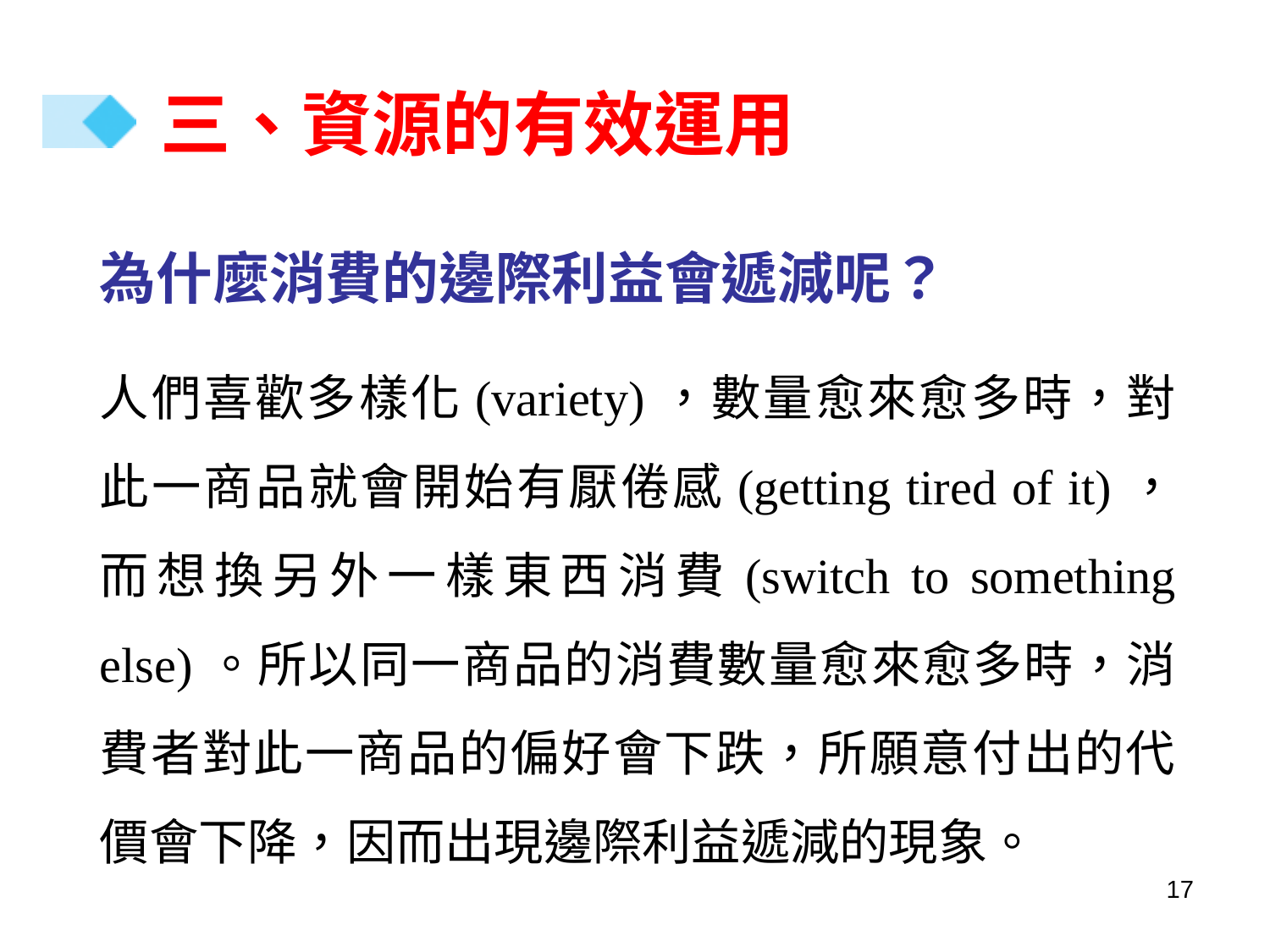

# 三、資源的有效運用
為什麼消費的邊際利益會遞減呢？
人們喜歡多樣化(variety)，數量愈來愈多時，對此一商品就會開始有厭倦感(getting tired of it)，而想換另外一樣東西消費(switch to something else)。所以同一商品的消費數量愈來愈多時，消費者對此一商品的偏好會下跌，所願意付出的代價會下降，因而出現邊際利益遞減的現象。

17